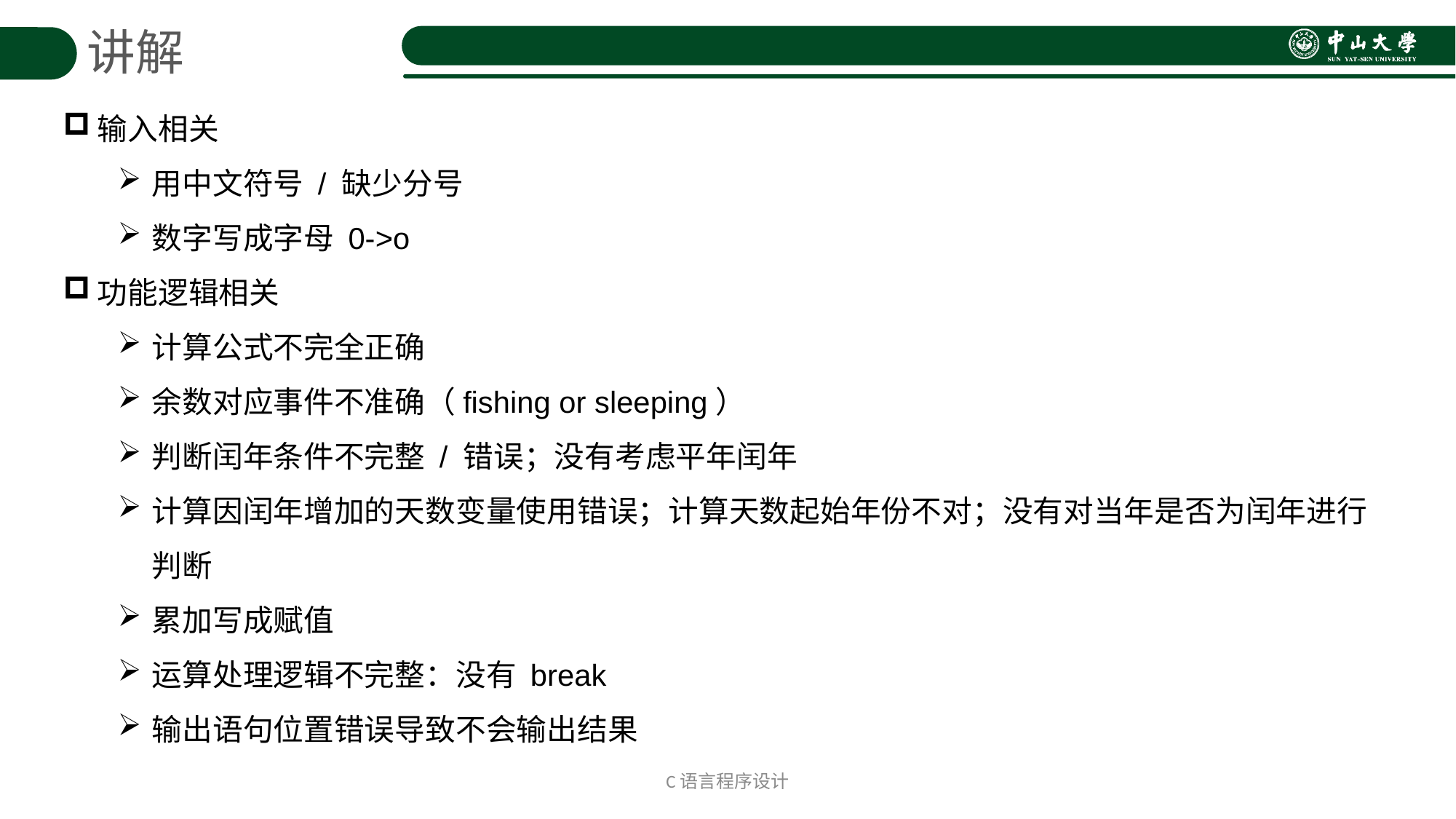

讲解
输入相关
用中文符号 / 缺少分号
数字写成字母 0->o
功能逻辑相关
计算公式不完全正确
余数对应事件不准确（fishing or sleeping）
判断闰年条件不完整 / 错误；没有考虑平年闰年
计算因闰年增加的天数变量使用错误；计算天数起始年份不对；没有对当年是否为闰年进行判断
累加写成赋值
运算处理逻辑不完整：没有 break
输出语句位置错误导致不会输出结果

C语言程序设计
17